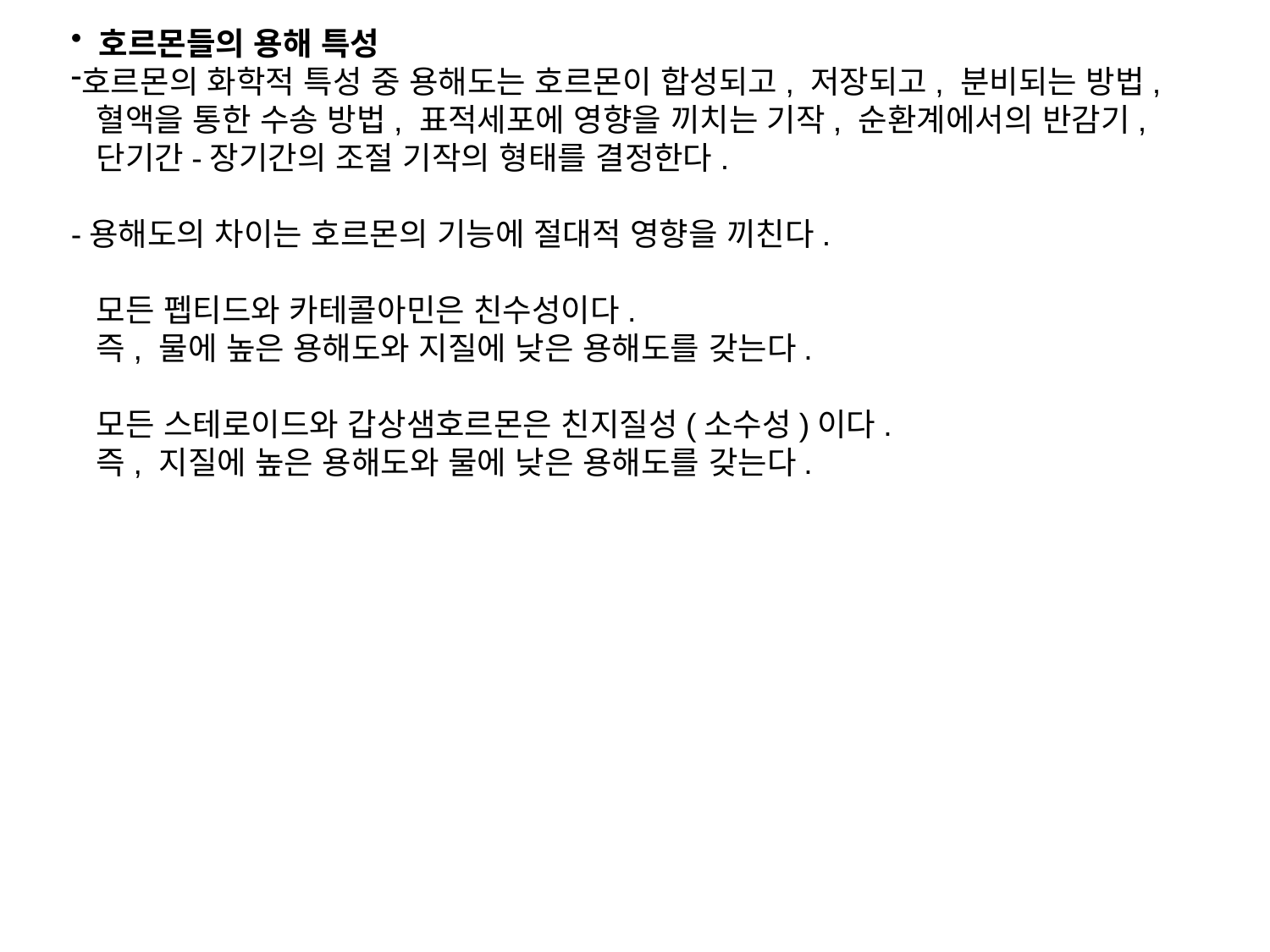

호르몬들의 용해 특성
호르몬의 화학적 특성 중 용해도는 호르몬이 합성되고, 저장되고, 분비되는 방법,
  혈액을 통한 수송 방법, 표적세포에 영향을 끼치는 기작, 순환계에서의 반감기,
  단기간-장기간의 조절 기작의 형태를 결정한다.

-용해도의 차이는 호르몬의 기능에 절대적 영향을 끼친다.

  모든 펩티드와 카테콜아민은 친수성이다.
  즉, 물에 높은 용해도와 지질에 낮은 용해도를 갖는다.

  모든 스테로이드와 갑상샘호르몬은 친지질성(소수성)이다.
  즉, 지질에 높은 용해도와 물에 낮은 용해도를 갖는다.